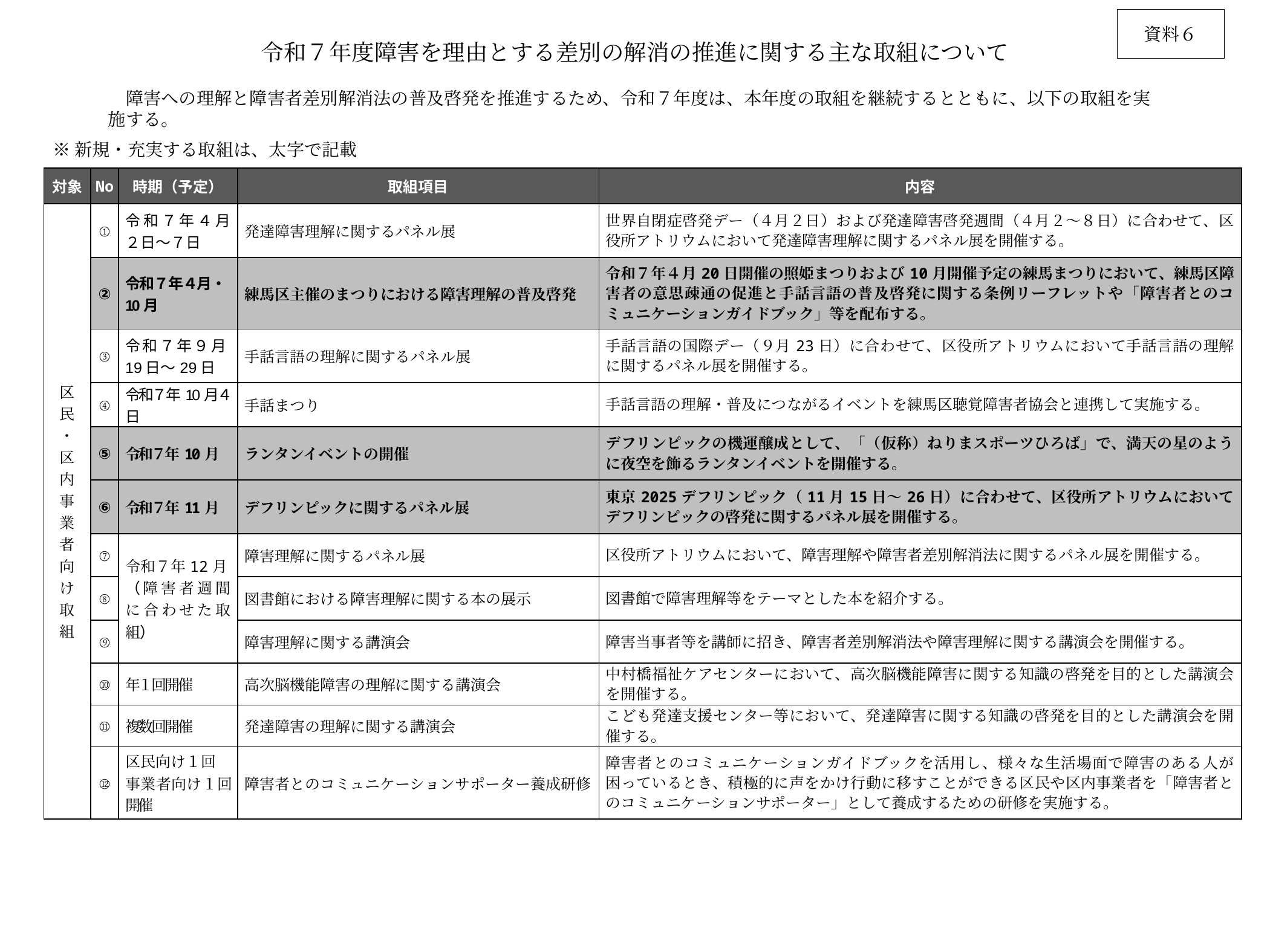

資料６
令和７年度障害を理由とする差別の解消の推進に関する主な取組について
　障害への理解と障害者差別解消法の普及啓発を推進するため、令和７年度は、本年度の取組を継続するとともに、以下の取組を実施する。
※新規・充実する取組は、太字で記載
| 対象 | No | 時期（予定） | 取組項目 | 内容 |
| --- | --- | --- | --- | --- |
| 区民・区内事業者向け取組 | ① | 令和７年４月２日～７日 | 発達障害理解に関するパネル展 | 世界自閉症啓発デー（４月２日）および発達障害啓発週間（４月２～８日）に合わせて、区役所アトリウムにおいて発達障害理解に関するパネル展を開催する。 |
|  | ② | 令和７年４月・10月 | 練馬区主催のまつりにおける障害理解の普及啓発 | 令和７年４月20日開催の照姫まつりおよび10月開催予定の練馬まつりにおいて、練馬区障害者の意思疎通の促進と手話言語の普及啓発に関する条例リーフレットや「障害者とのコミュニケーションガイドブック」等を配布する。 |
|  | ③ | 令和７年９月19日～29日 | 手話言語の理解に関するパネル展 | 手話言語の国際デー（９月23日）に合わせて、区役所アトリウムにおいて手話言語の理解に関するパネル展を開催する。 |
|  | ④ | 令和７年10月４日 | 手話まつり | 手話言語の理解・普及につながるイベントを練馬区聴覚障害者協会と連携して実施する。 |
|  | ⑤ | 令和７年10月 | ランタンイベントの開催 | デフリンピックの機運醸成として、「（仮称）ねりまスポーツひろば」で、満天の星のように夜空を飾るランタンイベントを開催する。 |
|  | ⑥ | 令和７年11月 | デフリンピックに関するパネル展 | 東京2025デフリンピック（11月15日～26日）に合わせて、区役所アトリウムにおいてデフリンピックの啓発に関するパネル展を開催する。 |
|  | ⑦ | 令和７年12月 （障害者週間に合わせた取組） | 障害理解に関するパネル展 | 区役所アトリウムにおいて、障害理解や障害者差別解消法に関するパネル展を開催する。 |
|  | ⑧ |  | 図書館における障害理解に関する本の展示 | 図書館で障害理解等をテーマとした本を紹介する。 |
|  | ⑨ |  | 障害理解に関する講演会 | 障害当事者等を講師に招き、障害者差別解消法や障害理解に関する講演会を開催する。 |
|  | ⑩ | 年１回開催 | 高次脳機能障害の理解に関する講演会 | 中村橋福祉ケアセンターにおいて、高次脳機能障害に関する知識の啓発を目的とした講演会を開催する。 |
|  | ⑪ | 複数回開催 | 発達障害の理解に関する講演会 | こども発達支援センター等において、発達障害に関する知識の啓発を目的とした講演会を開催する。 |
|  | ⑫ | 区民向け１回 事業者向け１回開催 | 障害者とのコミュニケーションサポーター養成研修 | 障害者とのコミュニケーションガイドブックを活用し、様々な生活場面で障害のある人が困っているとき、積極的に声をかけ行動に移すことができる区民や区内事業者を「障害者とのコミュニケーションサポーター」として養成するための研修を実施する。 |